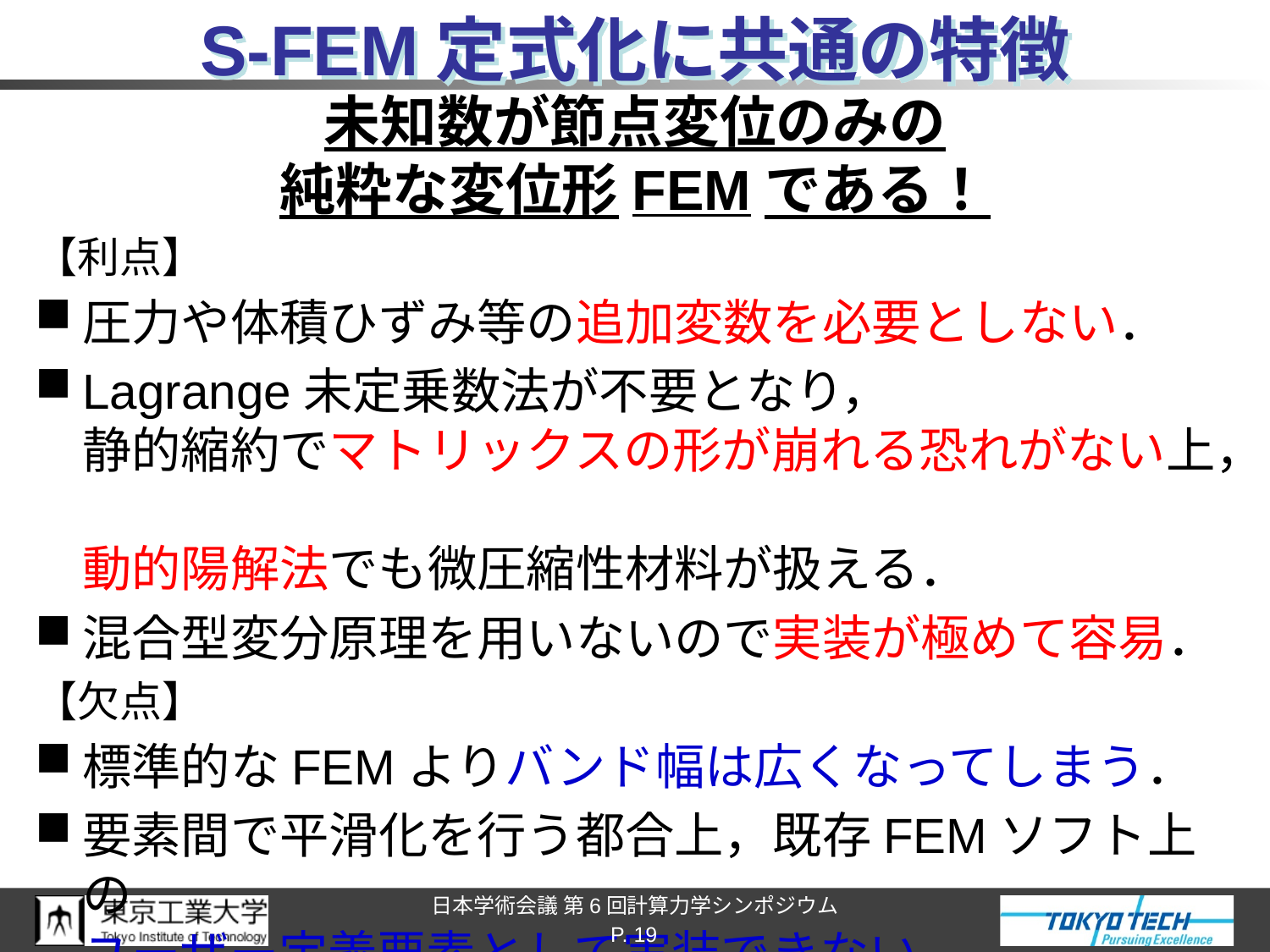

# S-FEM定式化に共通の特徴
未知数が節点変位のみの
純粋な変位形FEMである！
【利点】
圧力や体積ひずみ等の追加変数を必要としない．
Lagrange未定乗数法が不要となり，
静的縮約でマトリックスの形が崩れる恐れがない上，
動的陽解法でも微圧縮性材料が扱える．
混合型変分原理を用いないので実装が極めて容易．
【欠点】
標準的なFEMよりバンド幅は広くなってしまう．
要素間で平滑化を行う都合上，既存FEMソフト上の
ユーザー定義要素として実装できない．

P. 19